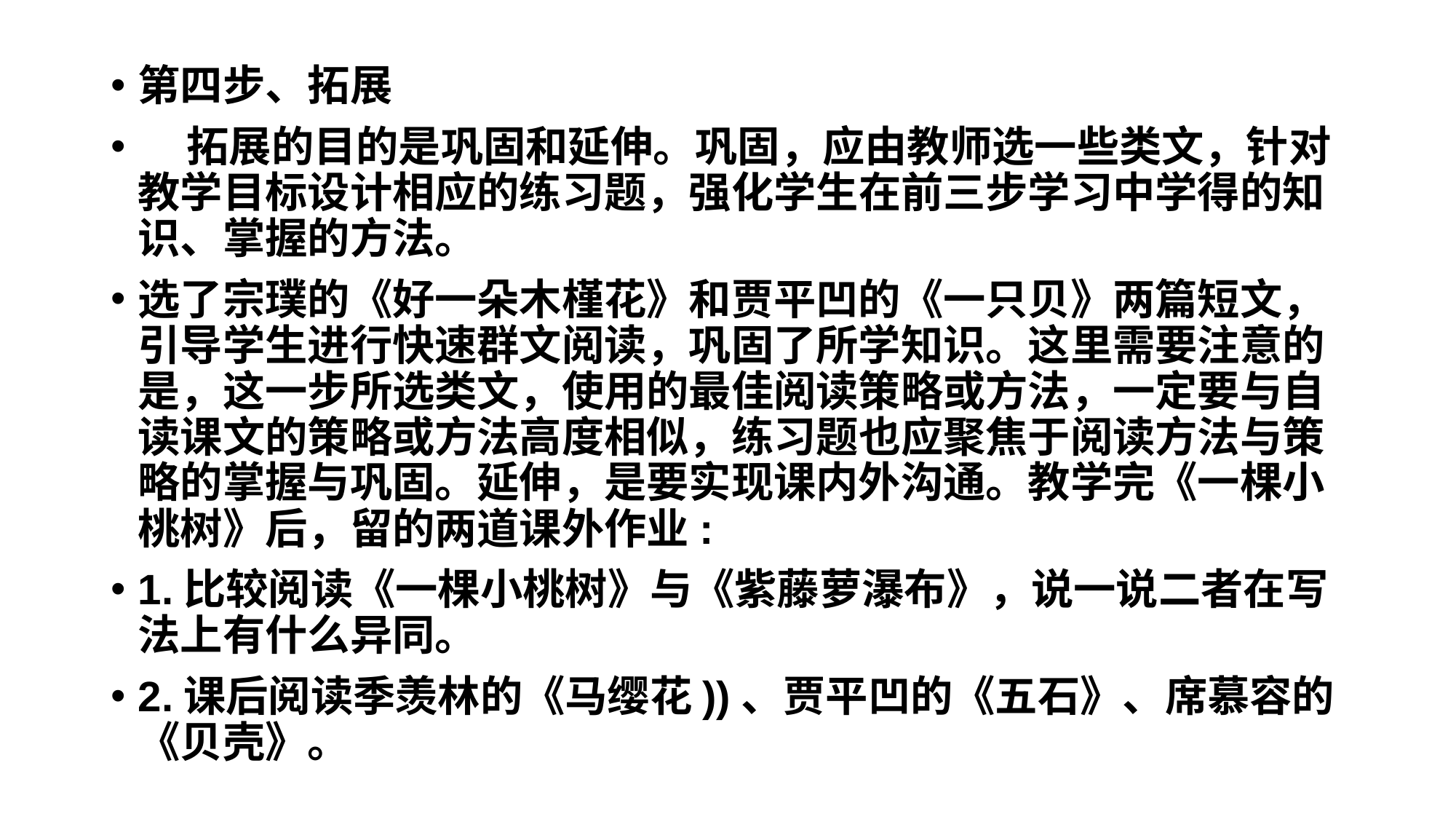

#
第四步、拓展
    拓展的目的是巩固和延伸。巩固，应由教师选一些类文，针对教学目标设计相应的练习题，强化学生在前三步学习中学得的知识、掌握的方法。
选了宗璞的《好一朵木槿花》和贾平凹的《一只贝》两篇短文，引导学生进行快速群文阅读，巩固了所学知识。这里需要注意的是，这一步所选类文，使用的最佳阅读策略或方法，一定要与自读课文的策略或方法高度相似，练习题也应聚焦于阅读方法与策略的掌握与巩固。延伸，是要实现课内外沟通。教学完《一棵小桃树》后，留的两道课外作业:
1.比较阅读《一棵小桃树》与《紫藤萝瀑布》，说一说二者在写法上有什么异同。
2.课后阅读季羡林的《马缨花))、贾平凹的《五石》、席慕容的《贝壳》。